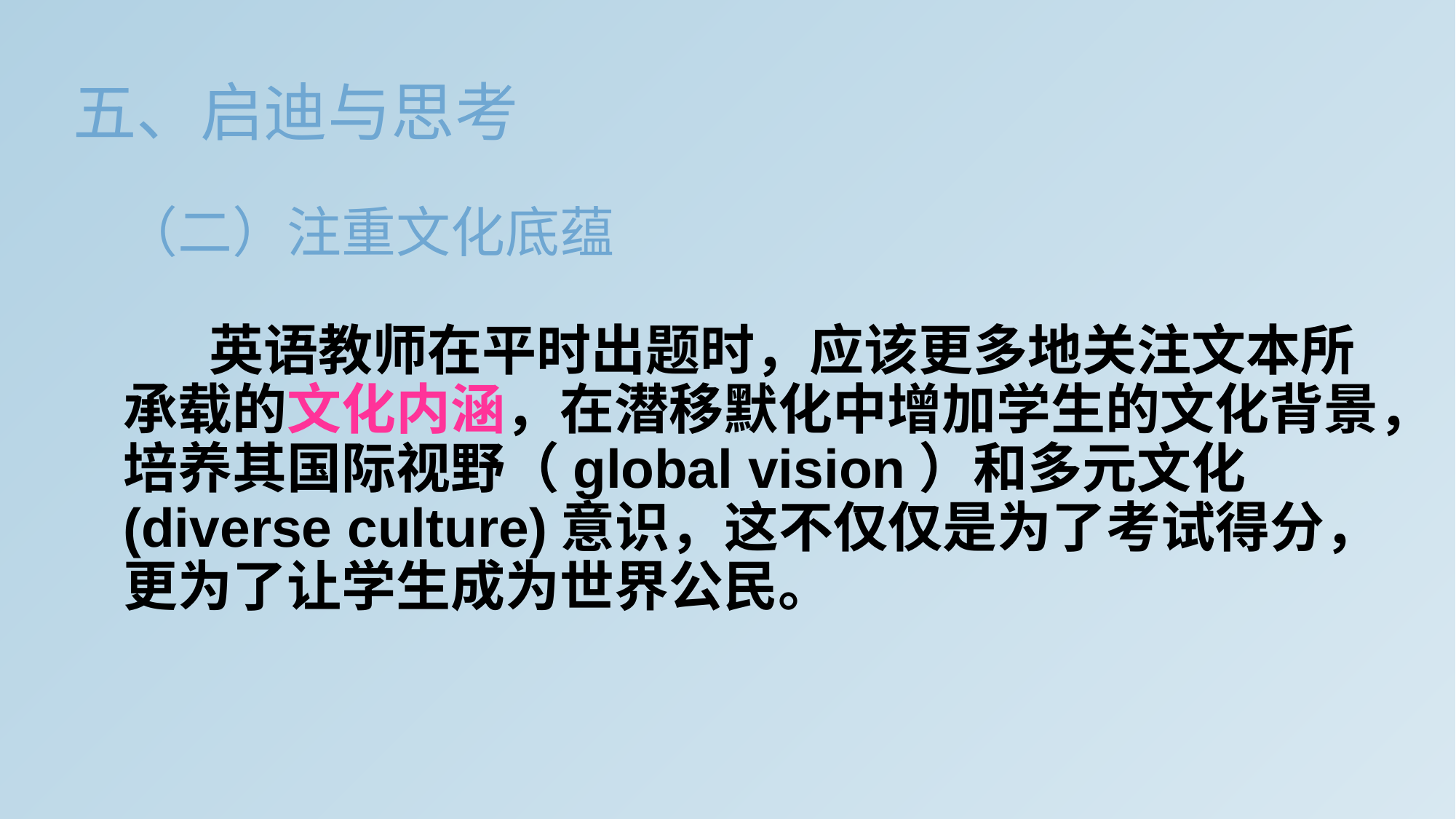

五、启迪与思考
（二）注重文化底蕴

      英语教师在平时出题时，应该更多地关注文本所承载的文化内涵，在潜移默化中增加学生的文化背景，培养其国际视野（global vision）和多元文化(diverse culture)意识，这不仅仅是为了考试得分，更为了让学生成为世界公民。